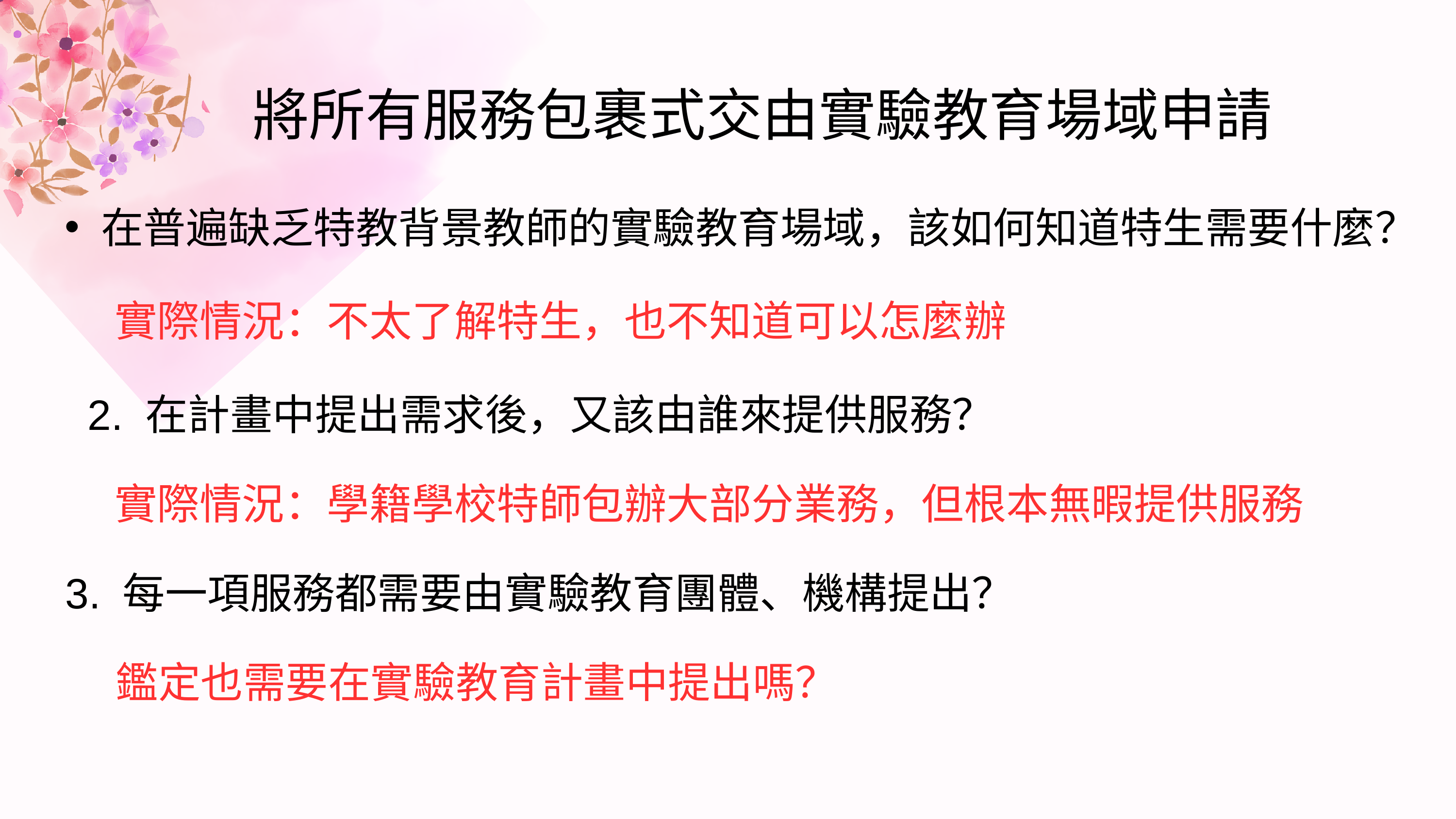

將所有服務包裹式交由實驗教育場域申請
在普遍缺乏特教背景教師的實驗教育場域，該如何知道特生需要什麼？
實際情況：不太了解特生，也不知道可以怎麼辦
2. 在計畫中提出需求後，又該由誰來提供服務？
實際情況：學籍學校特師包辦大部分業務，但根本無暇提供服務
3. 每一項服務都需要由實驗教育團體、機構提出？
鑑定也需要在實驗教育計畫中提出嗎？